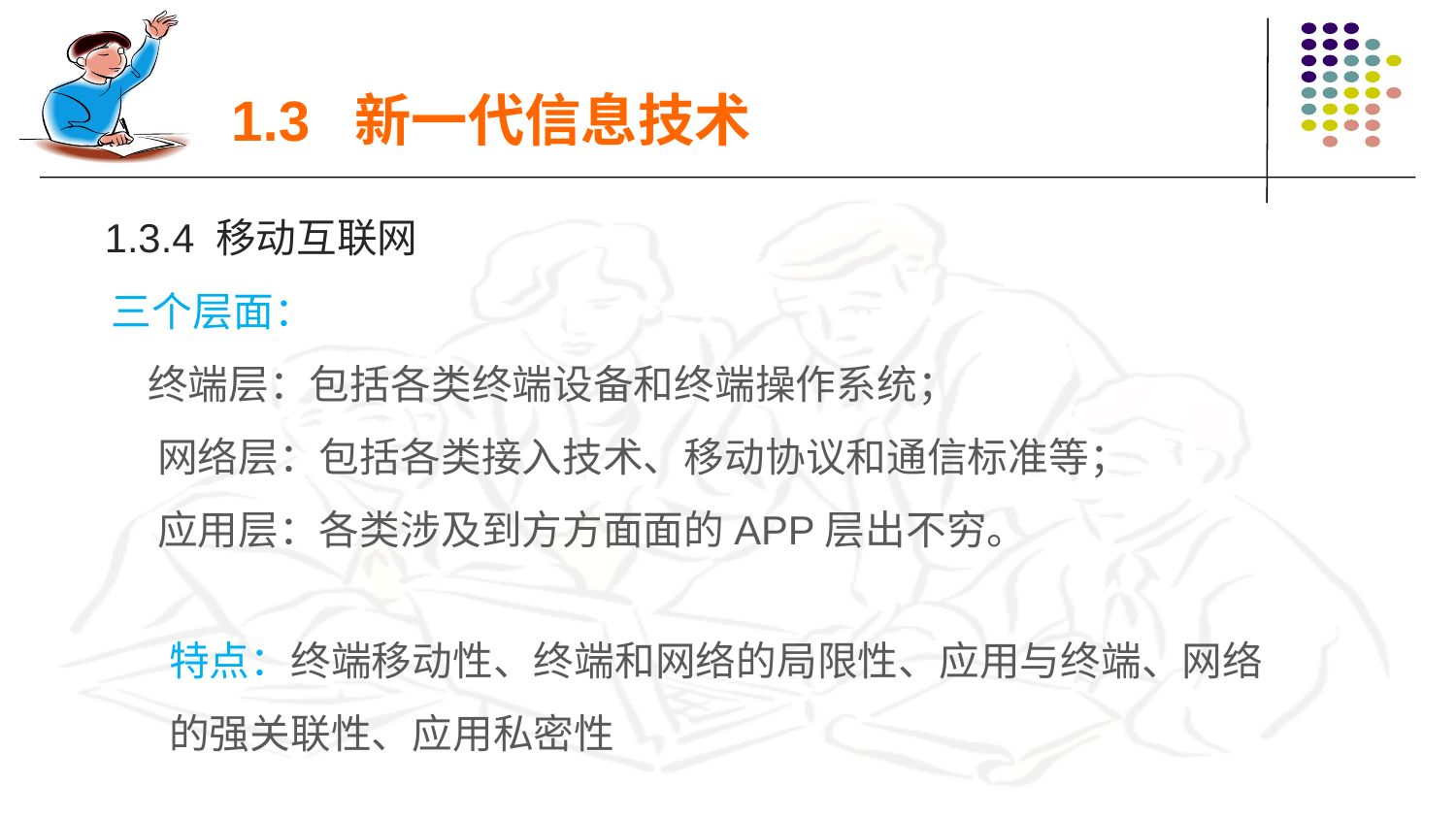

1.3  新一代信息技术
1.3.4 移动互联网
三个层面：
    终端层：包括各类终端设备和终端操作系统；
    网络层：包括各类接入技术、移动协议和通信标准等；
    应用层：各类涉及到方方面面的APP层出不穷。
特点：终端移动性、终端和网络的局限性、应用与终端、网络的强关联性、应用私密性